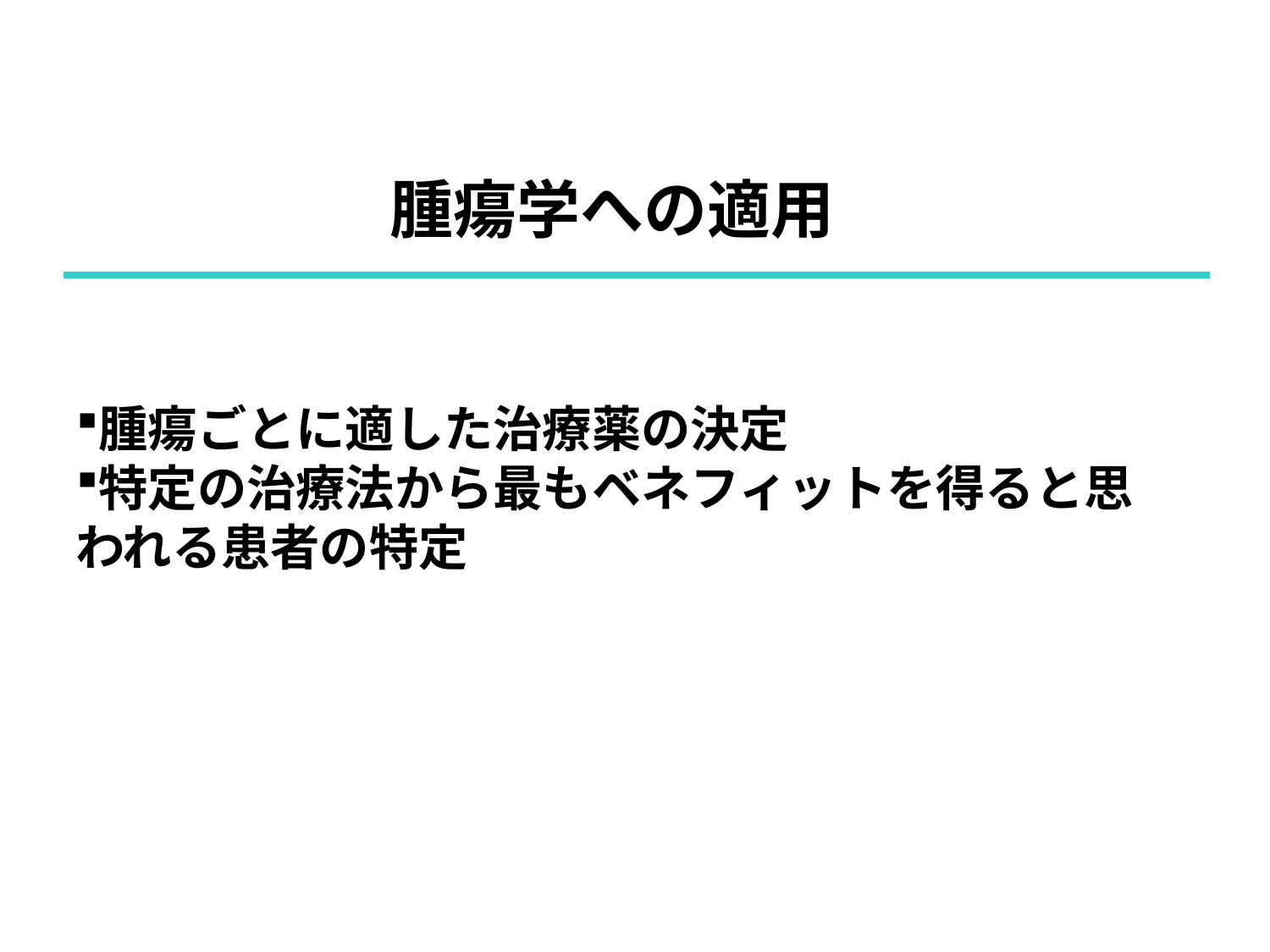

腫瘍学への適用

腫瘍ごとに適した治療薬の決定
特定の治療法から最もベネフィットを得ると思われる患者の特定